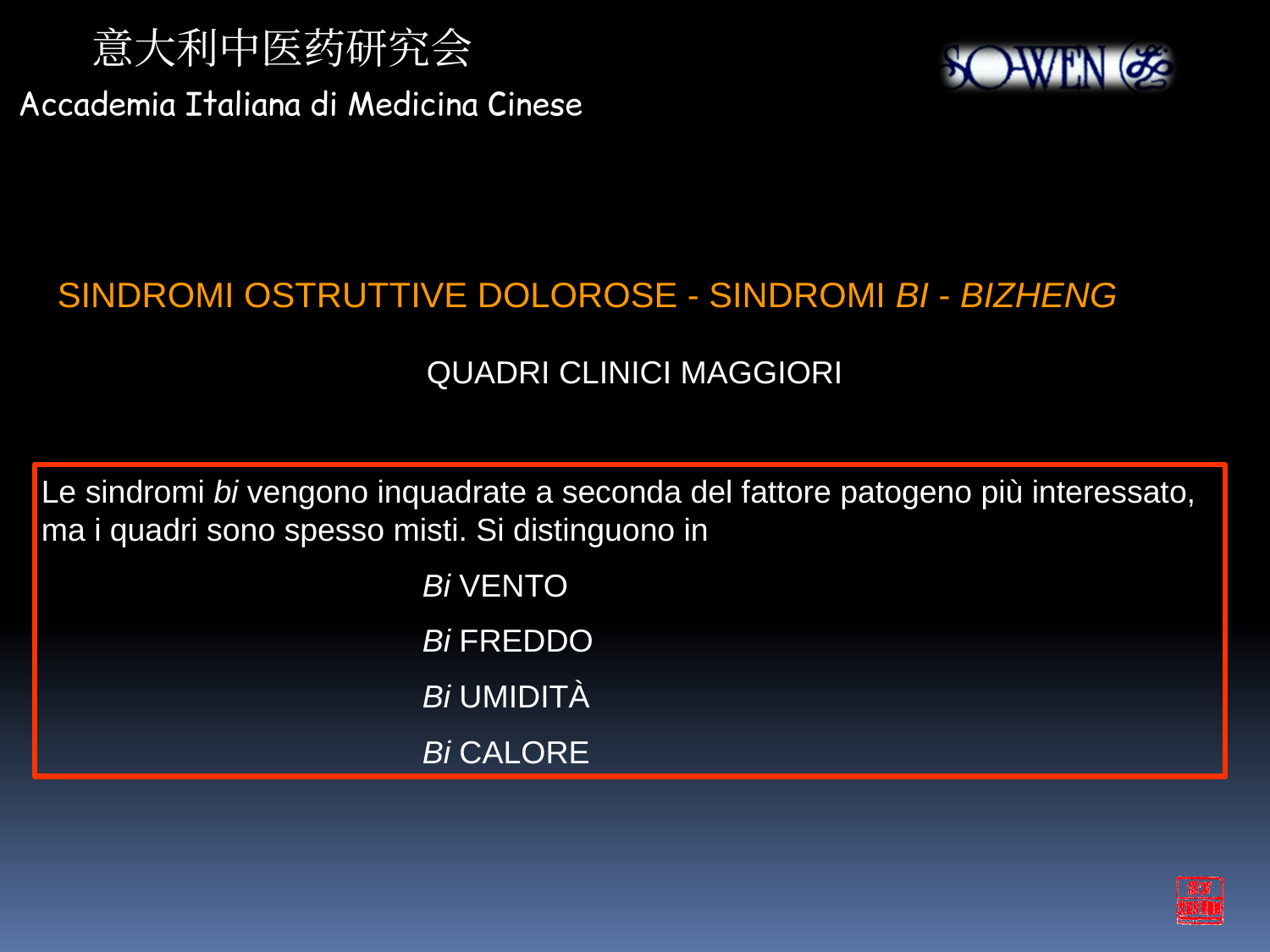

意大利中医药研究会
Accademia Italiana di Medicina Cinese
SINDROMI OSTRUTTIVE DOLOROSE - SINDROMI BI - BIZHENG
QUADRI CLINICI MAGGIORI
Le sindromi bi vengono inquadrate a seconda del fattore patogeno più interessato, ma i quadri sono spesso misti. Si distinguono in
	Bi VENTO
	Bi FREDDO
	Bi UMIDITÀ
	Bi CALORE